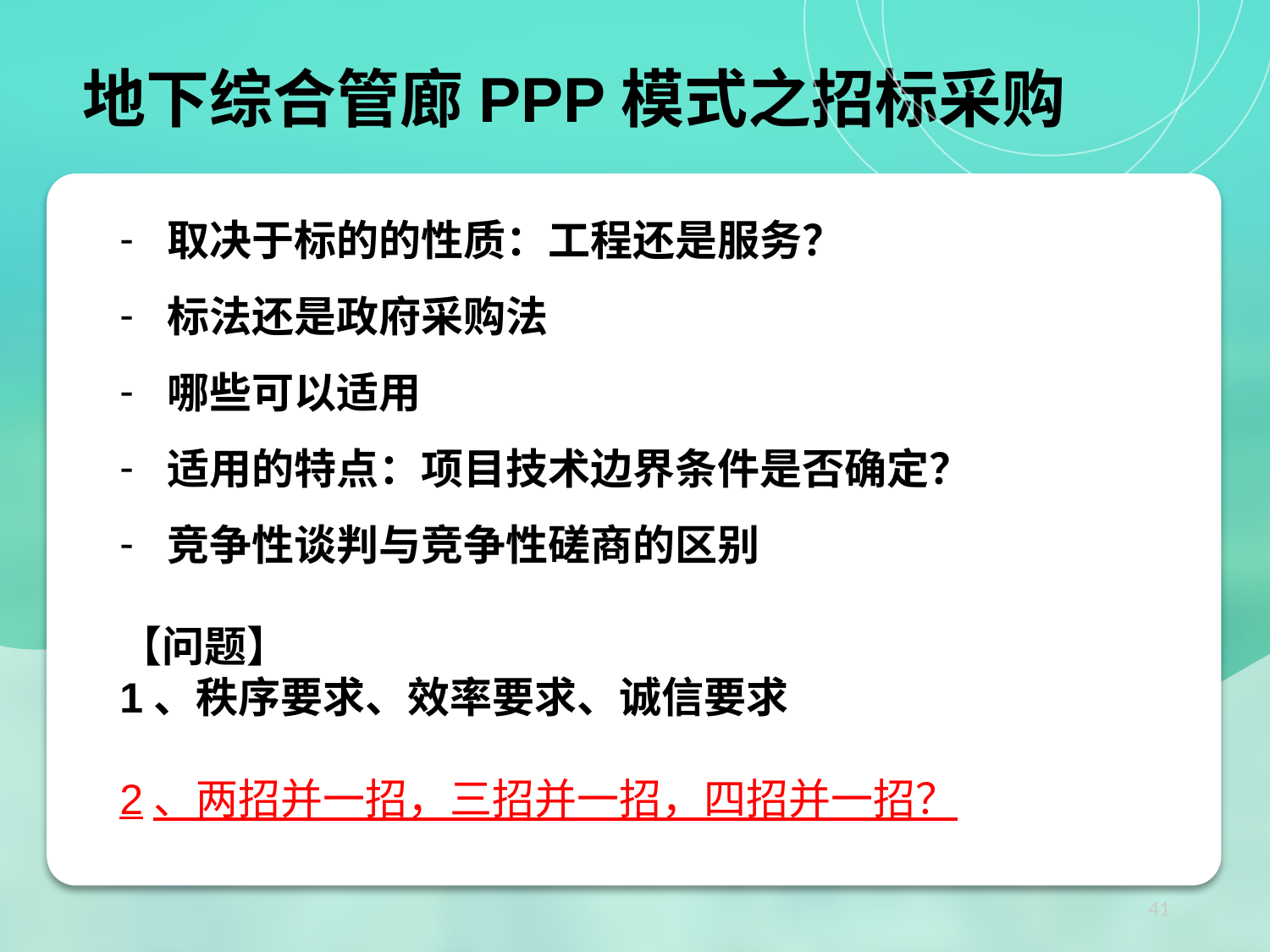

地下综合管廊PPP模式之招标采购

取决于标的的性质：工程还是服务？
标法还是政府采购法
哪些可以适用
适用的特点：项目技术边界条件是否确定？
竞争性谈判与竞争性磋商的区别

【问题】
1、秩序要求、效率要求、诚信要求

2、两招并一招，三招并一招，四招并一招？

41